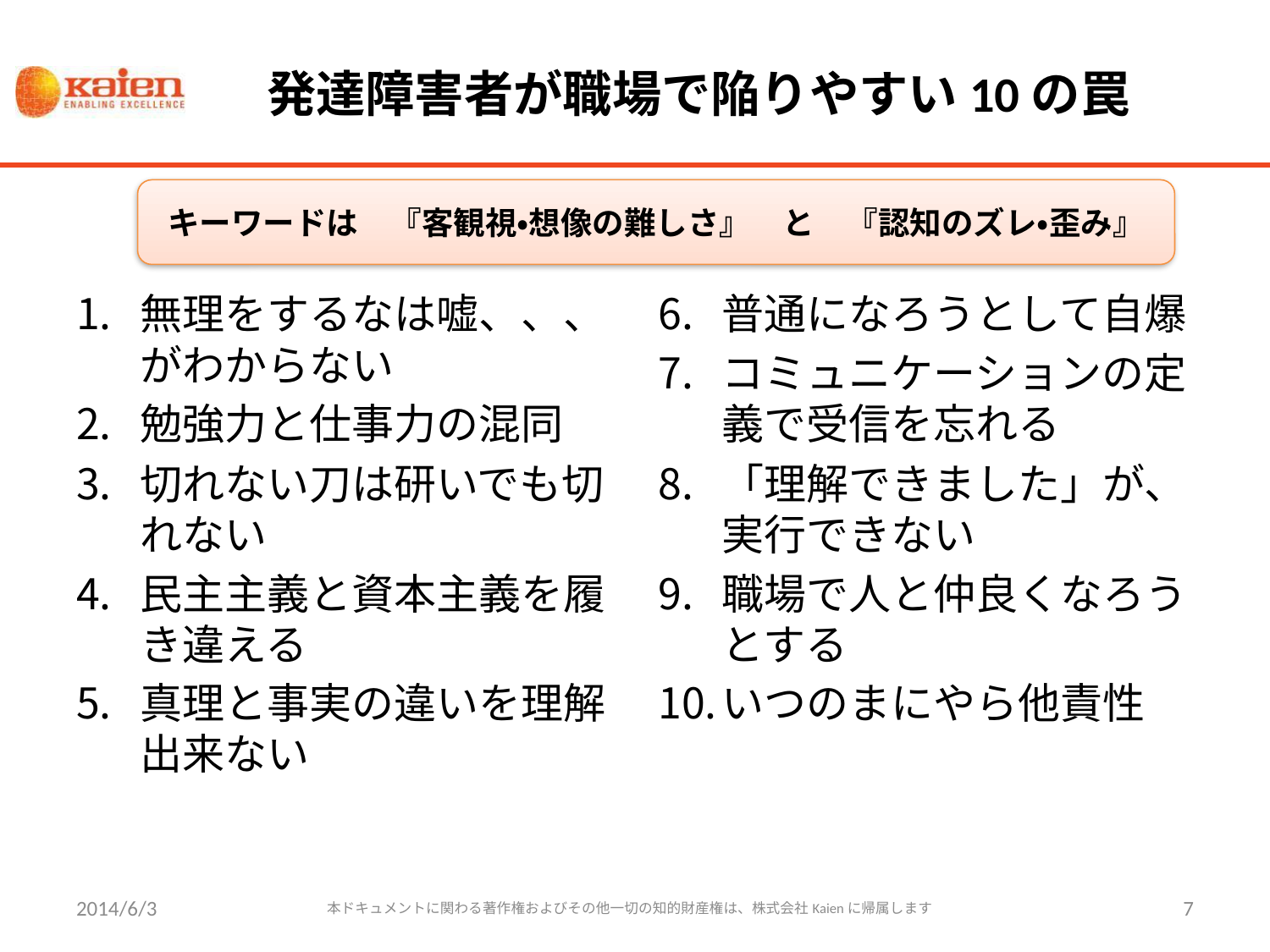

# 発達障害者が職場で陥りやすい10の罠
キーワードは　『客観視・想像の難しさ』　と　『認知のズレ・歪み』

無理をするなは嘘、、、がわからない
勉強力と仕事力の混同
切れない刀は研いでも切れない
民主主義と資本主義を履き違える
真理と事実の違いを理解出来ない

普通になろうとして自爆
コミュニケーションの定義で受信を忘れる
「理解できました」が、実行できない
職場で人と仲良くなろうとする
いつのまにやら他責性

2014/6/3
本ドキュメントに関わる著作権およびその他一切の知的財産権は、株式会社Kaienに帰属します
7